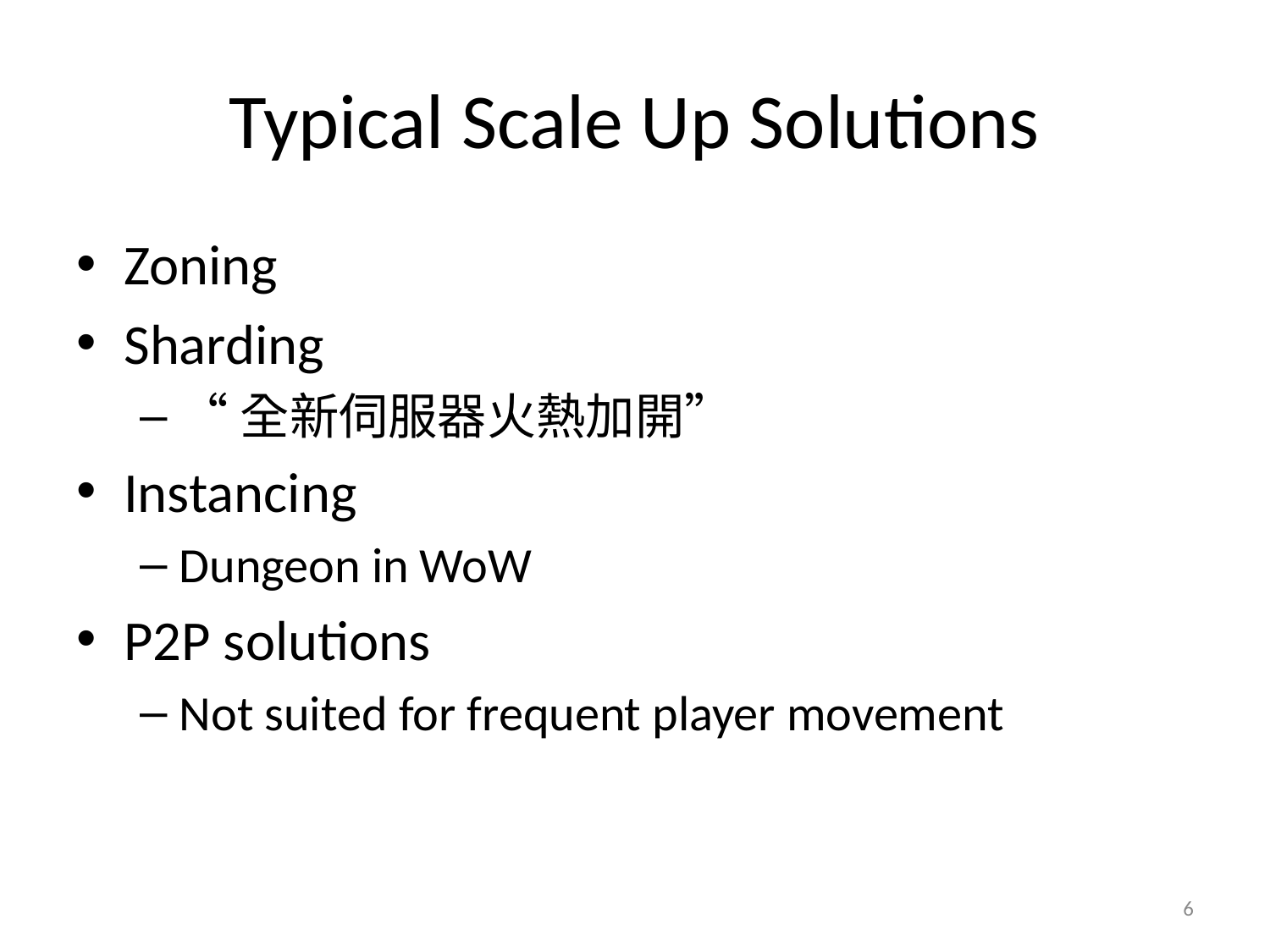

# Typical Scale Up Solutions
Zoning
Sharding
“全新伺服器火熱加開”
Instancing
Dungeon in WoW
P2P solutions
Not suited for frequent player movement
6